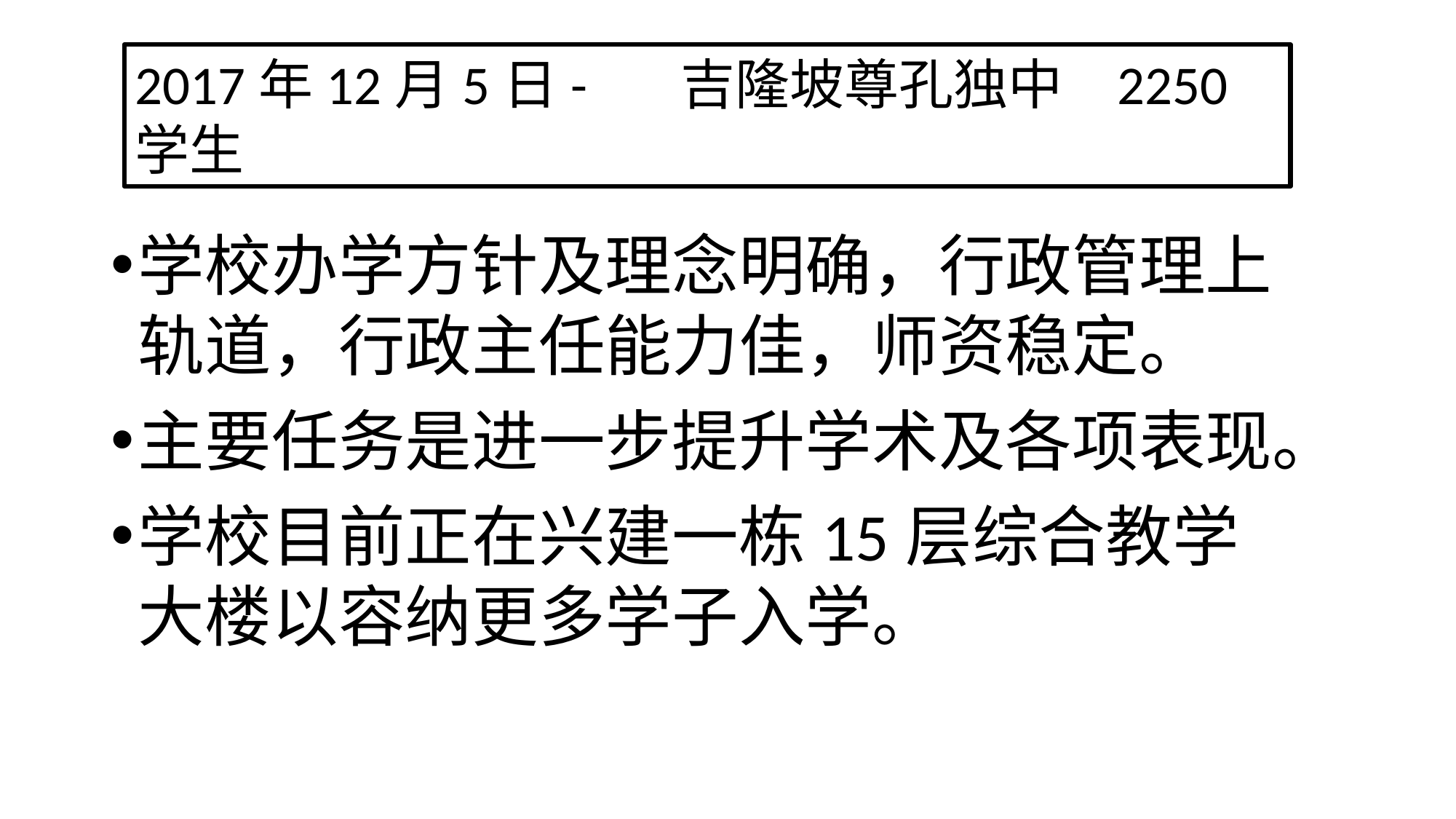

2017年12月5日-	吉隆坡尊孔独中	2250学生
学校办学方针及理念明确，行政管理上轨道，行政主任能力佳，师资稳定。
主要任务是进一步提升学术及各项表现。
学校目前正在兴建一栋15层综合教学大楼以容纳更多学子入学。